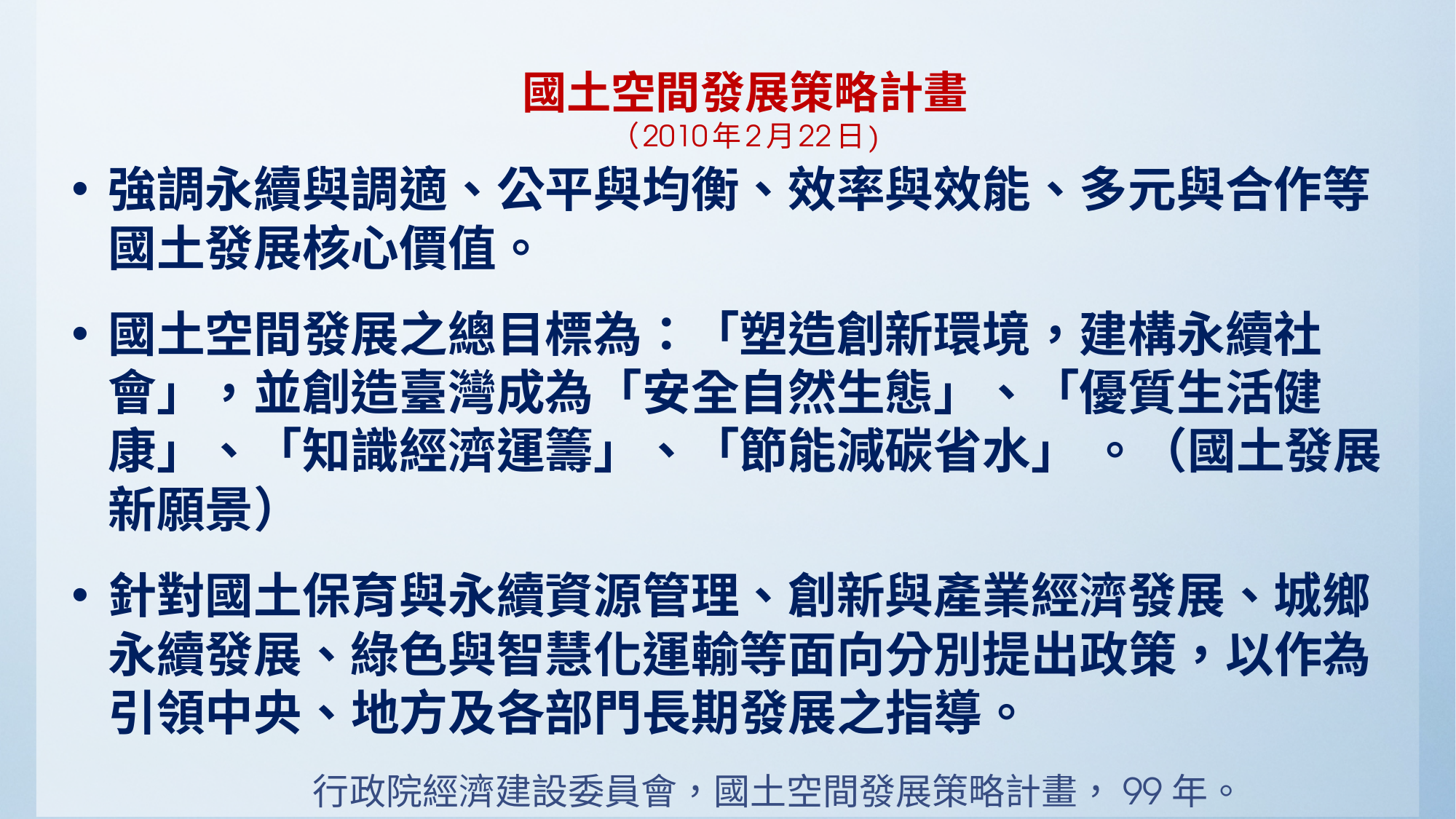

# 國土空間發展策略計畫 （2010年2月22日)
強調永續與調適、公平與均衡、效率與效能、多元與合作等國土發展核心價值。
國土空間發展之總目標為：「塑造創新環境，建構永續社會」，並創造臺灣成為「安全自然生態」、「優質生活健康」、「知識經濟運籌」、「節能減碳省水」 。（國土發展新願景）
針對國土保育與永續資源管理、創新與產業經濟發展、城鄉永續發展、綠色與智慧化運輸等面向分別提出政策，以作為引領中央、地方及各部門長期發展之指導。

行政院經濟建設委員會，國土空間發展策略計畫，99年。